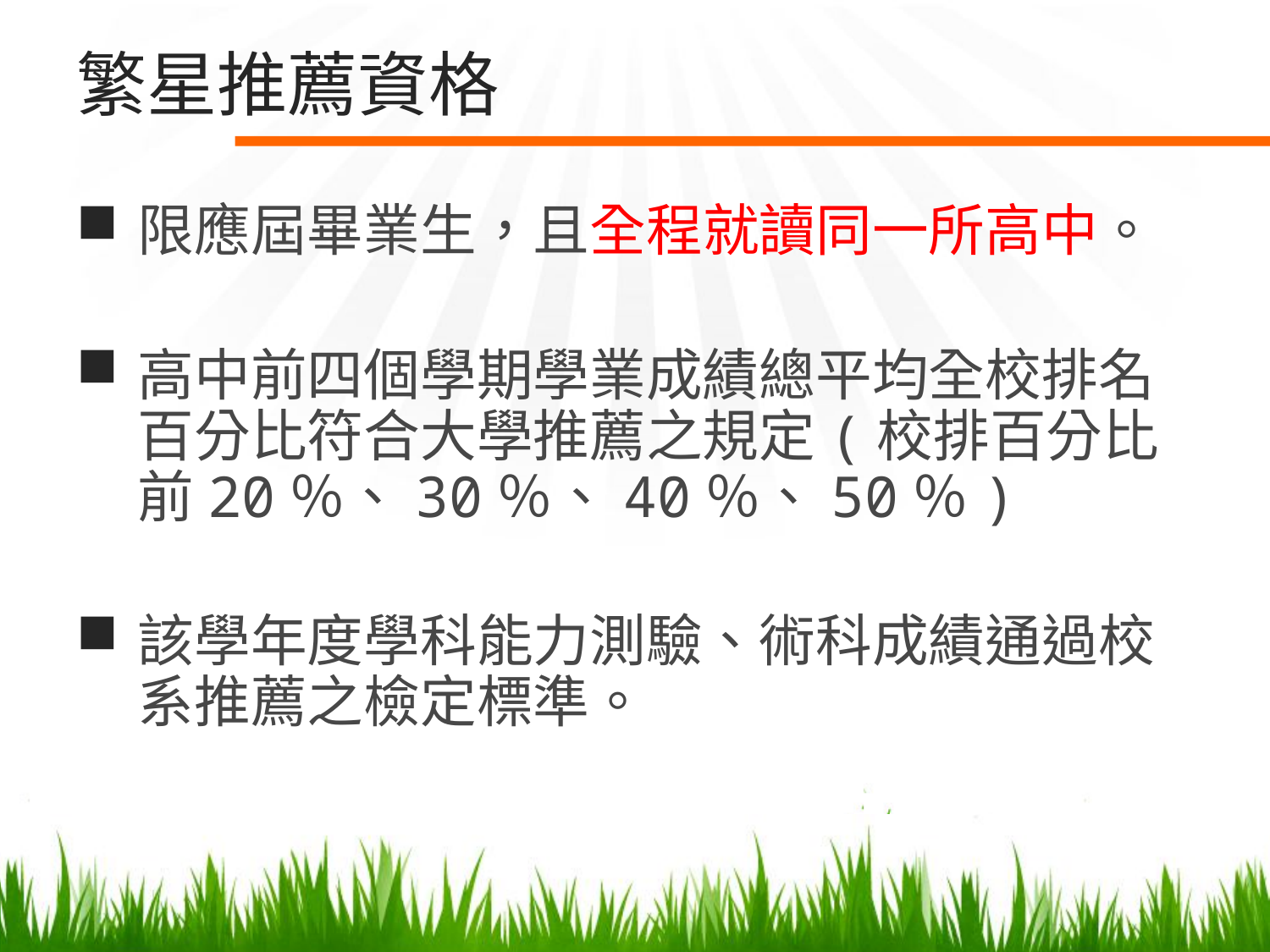

# 繁星推薦資格
限應屆畢業生，且全程就讀同一所高中。

高中前四個學期學業成績總平均全校排名百分比符合大學推薦之規定(校排百分比前20％、30％、40％、50％)

該學年度學科能力測驗、術科成績通過校系推薦之檢定標準。